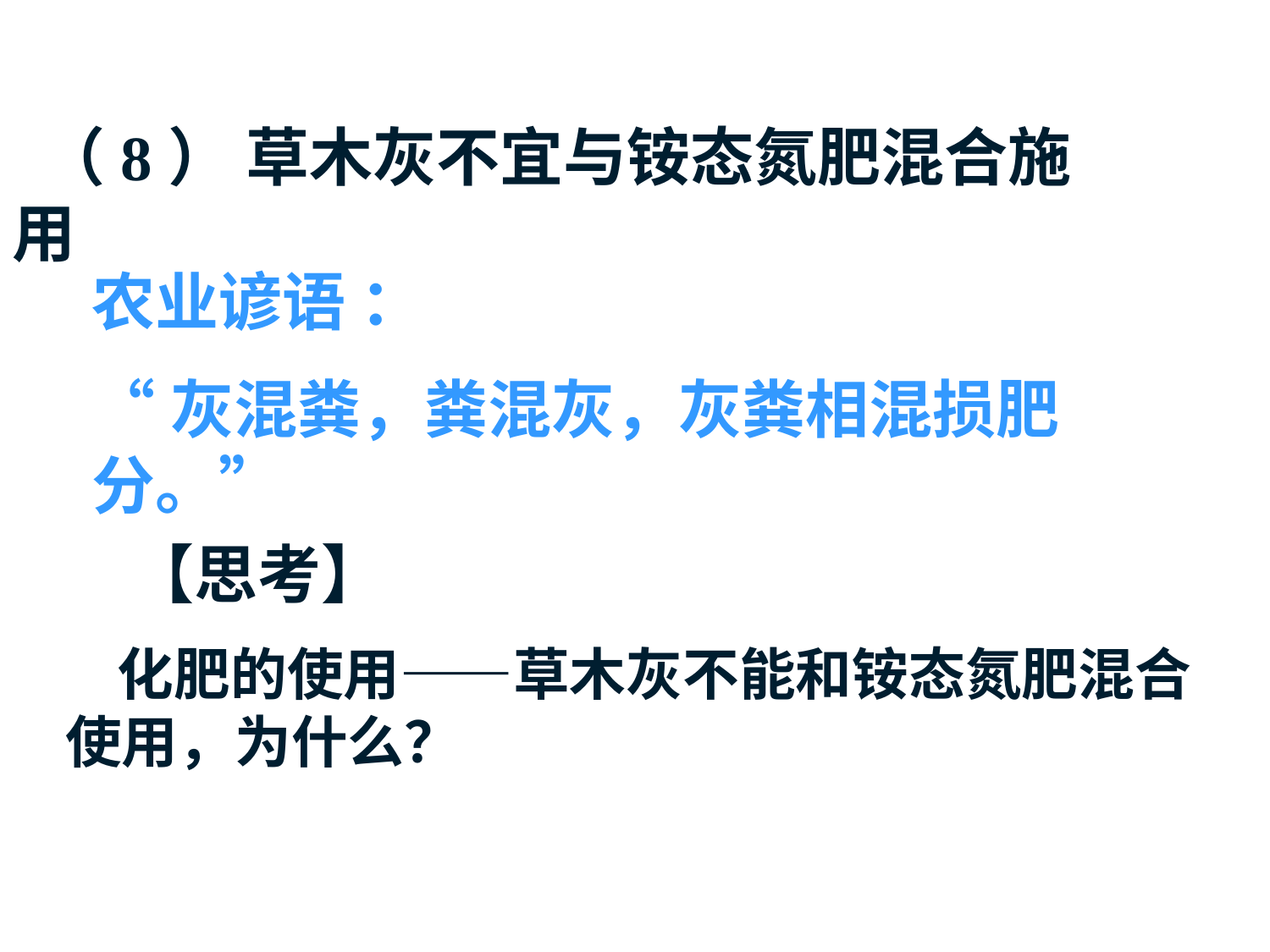

（8） 草木灰不宜与铵态氮肥混合施用
农业谚语 ：
“灰混粪，粪混灰，灰粪相混损肥分。”
    【思考】
   化肥的使用——草木灰不能和铵态氮肥混合使用，为什么？